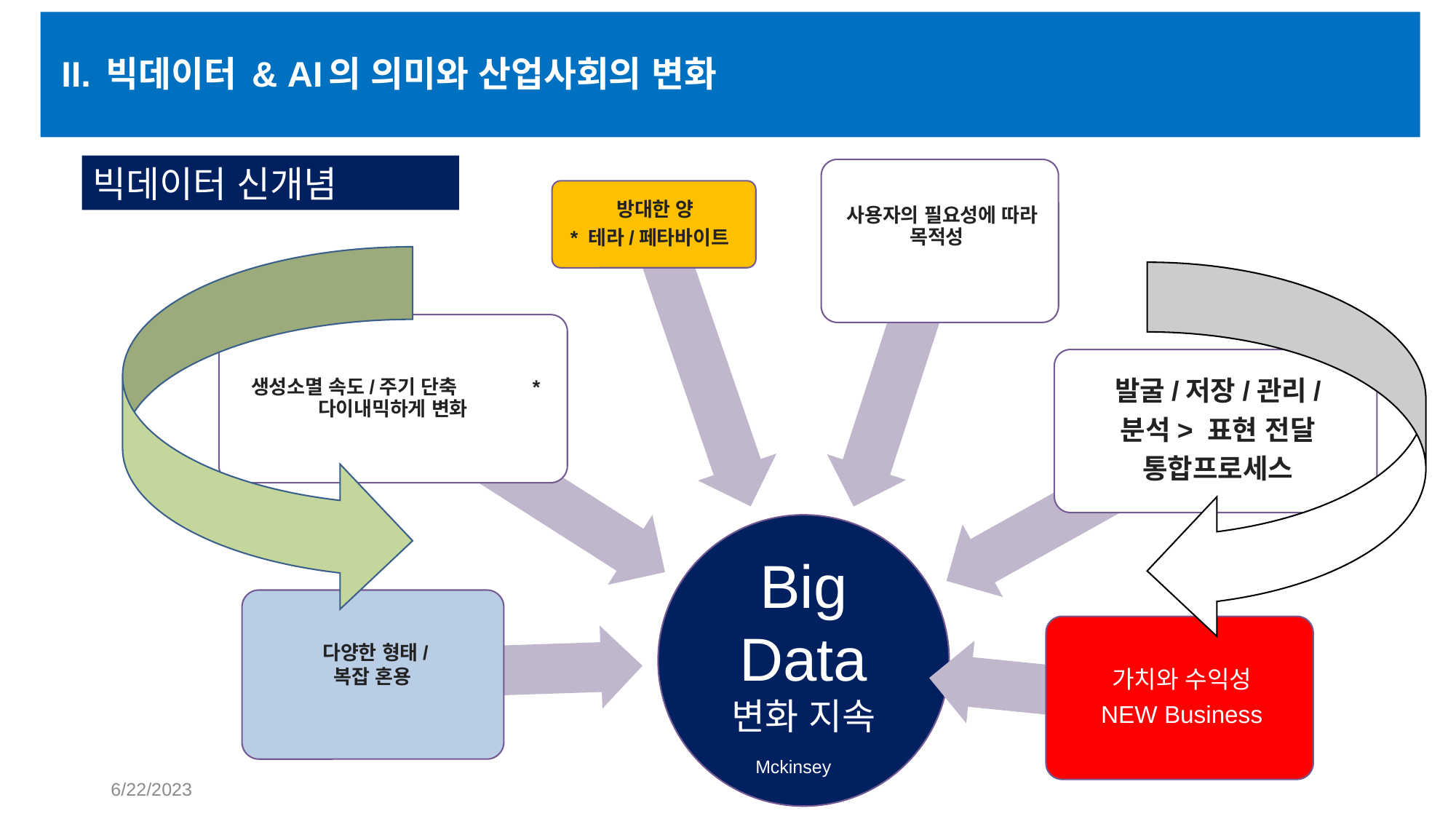

# II. 빅데이터 & AI의 의미와 산업사회의 변화
빅데이터 신개념

Big Data
변화 지속
Mckinsey

다양한 형태/
복잡 혼용

생성소멸 속도/주기 단축             * 다이내믹하게 변화
방대한 양
* 테라/페타바이트
사용자의 필요성에 따라 목적성

발굴/저장/관리/
분석> 표현 전달
통합프로세스
가치와 수익성
 NEW Business

6/22/2023